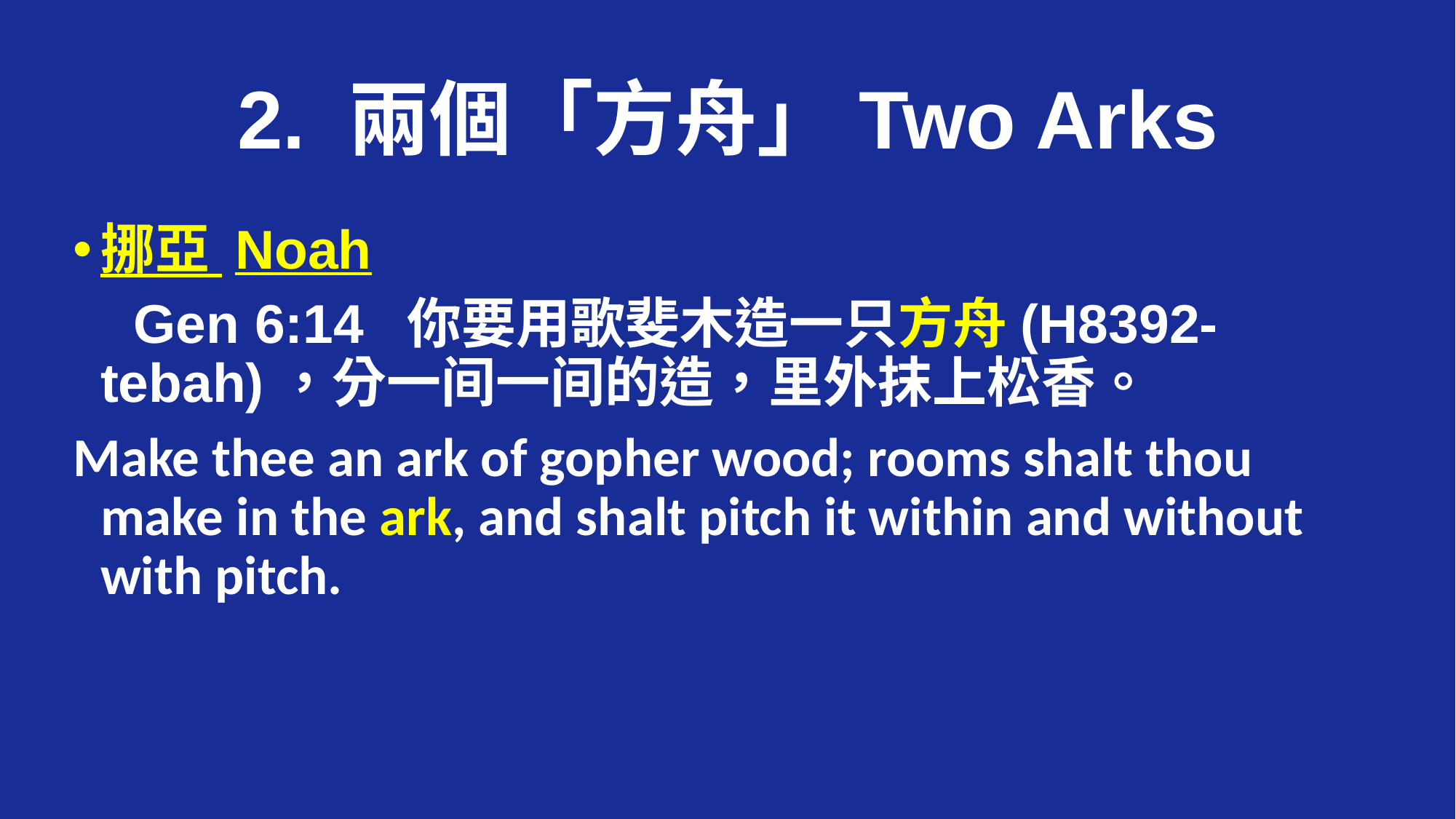

# 2. 兩個「方舟」Two Arks
挪亞 Noah
    Gen 6:14  你要用歌斐木造一只方舟(H8392-tebah)，分一间一间的造，里外抹上松香。
Make thee an ark of gopher wood; rooms shalt thou make in the ark, and shalt pitch it within and without with pitch.